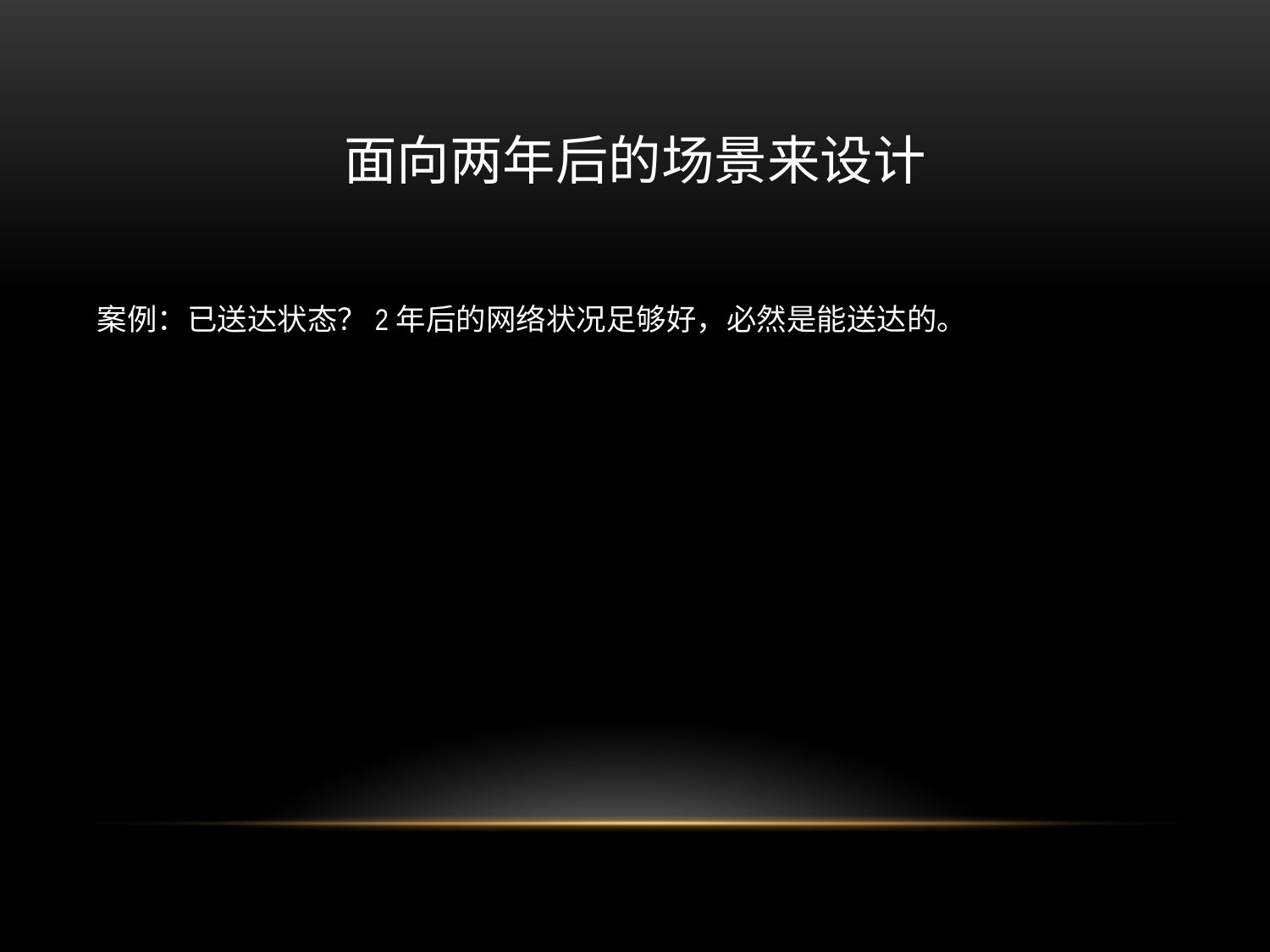

# 面向两年后的场景来设计

案例：已送达状态？2年后的网络状况足够好，必然是能送达的。